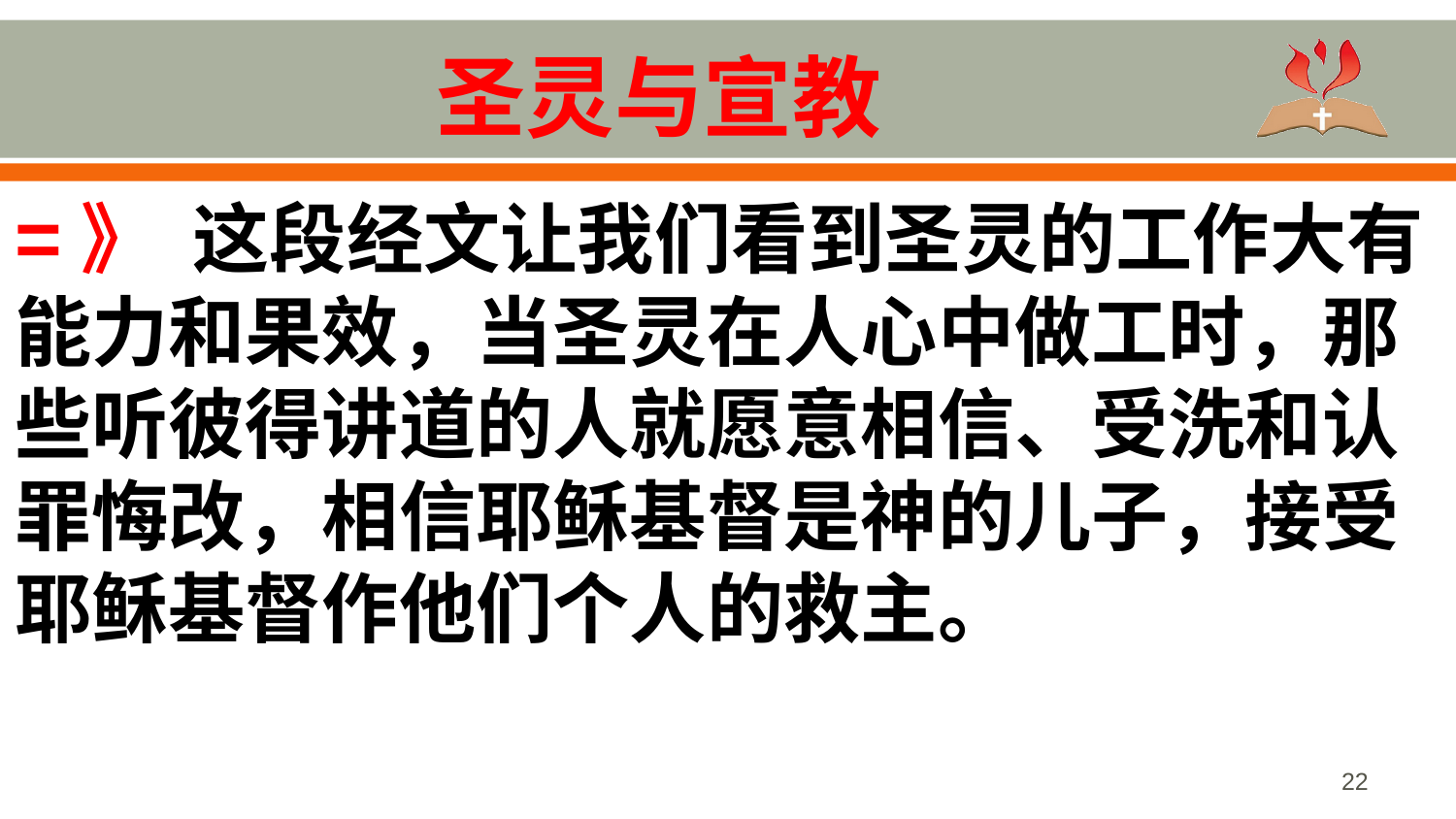

# 圣灵与宣教
=》  这段经文让我们看到圣灵的工作大有能力和果效，当圣灵在人心中做工时，那些听彼得讲道的人就愿意相信、受洗和认罪悔改，相信耶稣基督是神的儿子，接受耶稣基督作他们个人的救主。
22